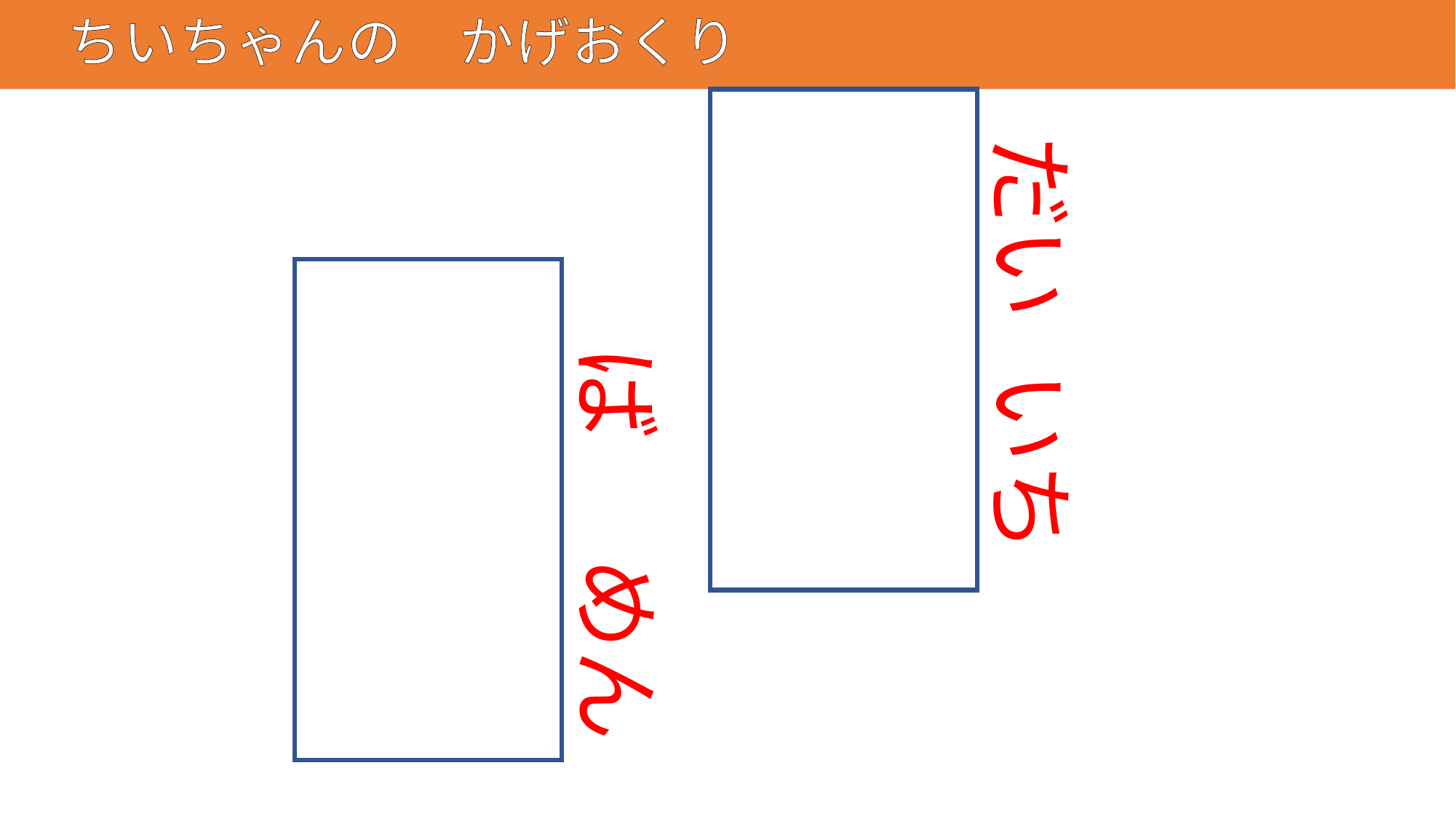

# ちいちゃんの　かげおくり
15
第一

だい
場面

ば
いち
めん